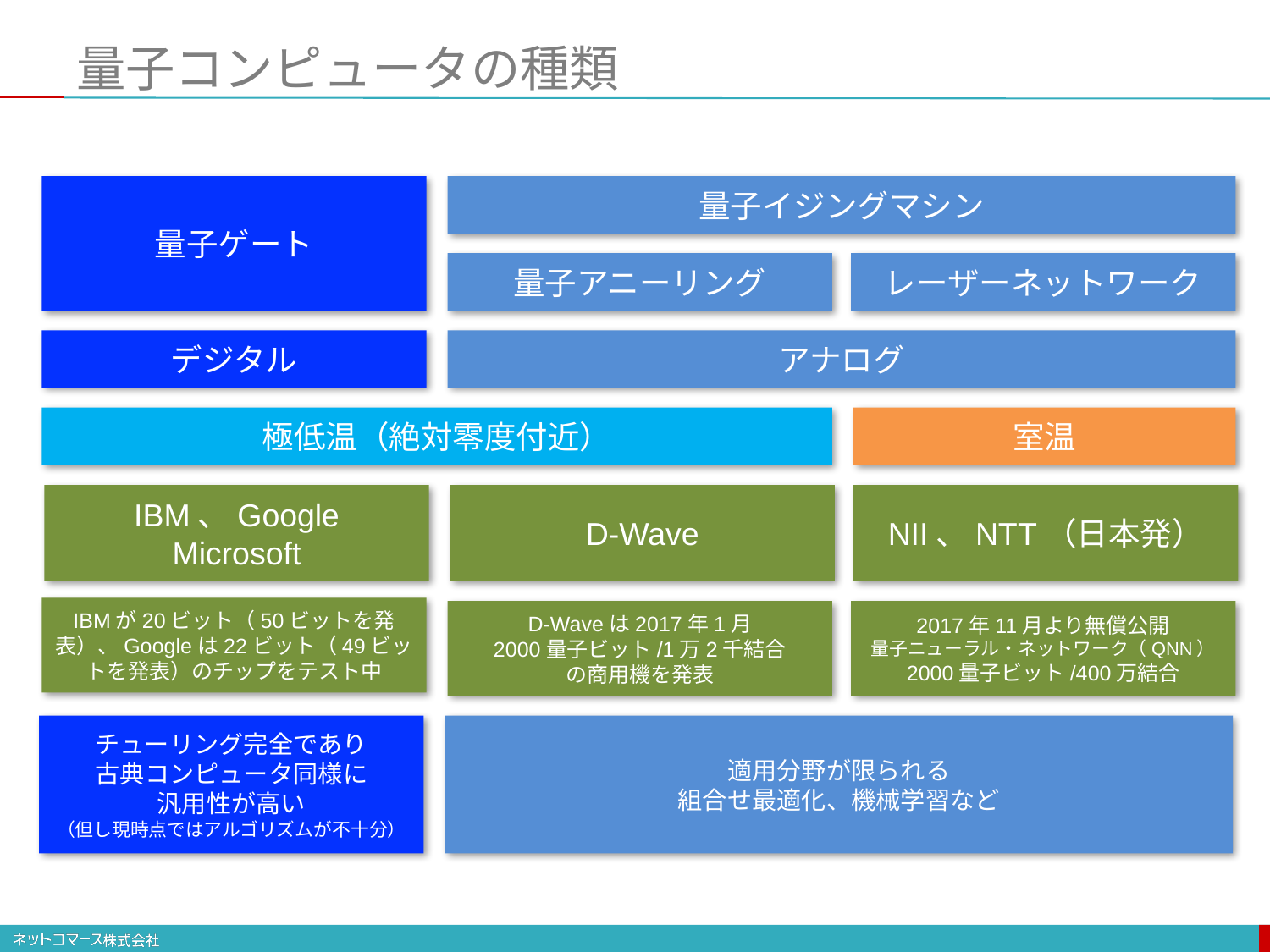

# 量子コンピュータの種類
量子ゲート
量子イジングマシン
量子アニーリング
レーザーネットワーク
デジタル
アナログ
極低温（絶対零度付近）
室温
IBM、Google
Microsoft
D-Wave
NII、NTT（日本発）
IBMが20ビット（50ビットを発表）、Googleは22ビット（49ビットを発表）のチップをテスト中
D-Waveは2017年1月
2000量子ビット/1万2千結合
の商用機を発表
2017年11月より無償公開
量子ニューラル・ネットワーク（QNN）
2000量子ビット/400万結合
チューリング完全であり
古典コンピュータ同様に
汎用性が高い
（但し現時点ではアルゴリズムが不十分）
適用分野が限られる
組合せ最適化、機械学習など